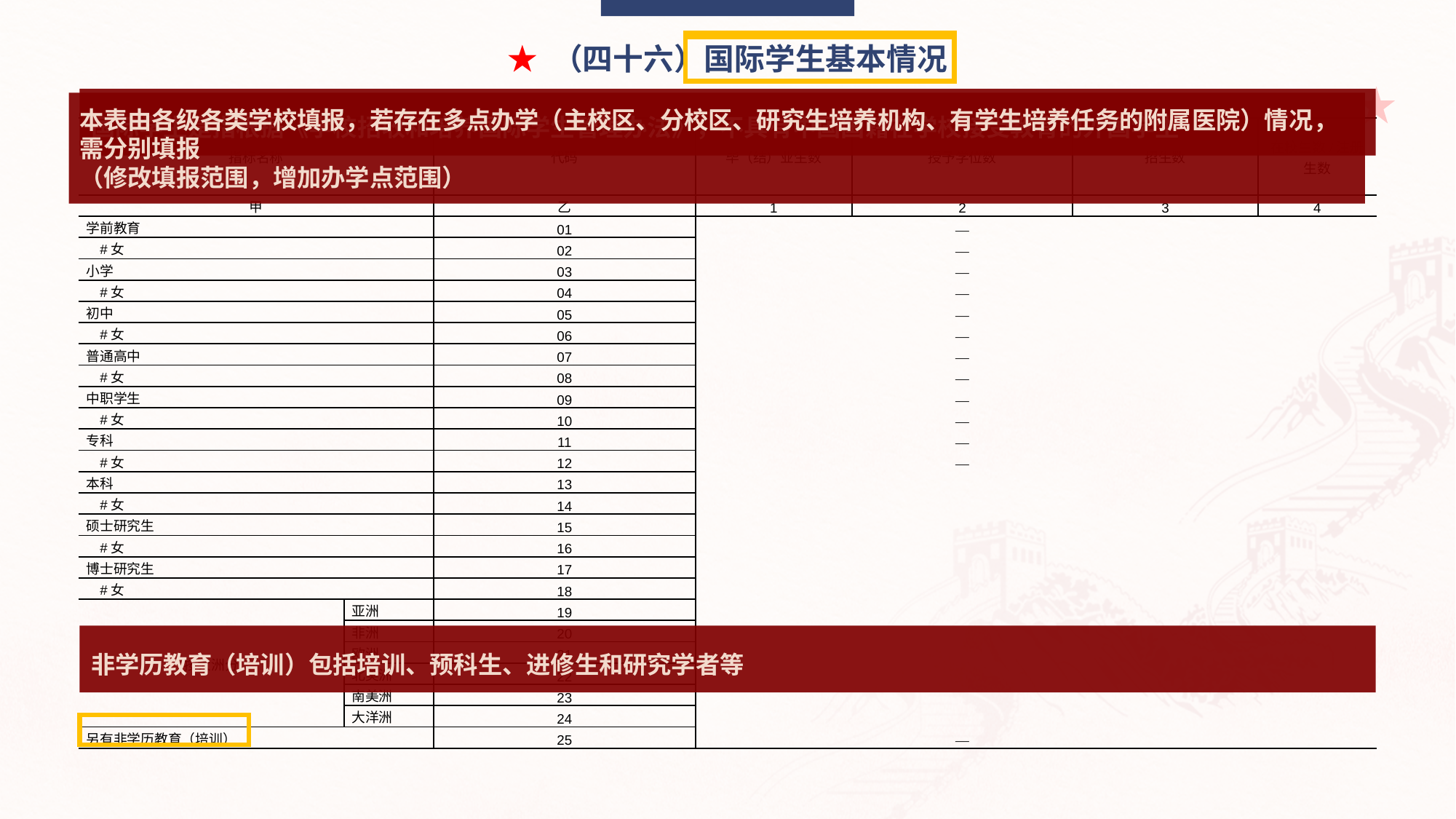

国际学生是指根据《学校招收和培养国际学生管理办法》，不具有中国国籍在学校接受教育的外国学生
★ （四十六）国际学生基本情况

本表由各级各类学校填报，若存在多点办学（主校区、分校区、研究生培养机构、有学生培养任务的附属医院）情况，需分别填报
（修改填报范围，增加办学点范围）
| 指标名称 |  | 代码 | 毕（结）业生数 | 授予学位数 | 招生数 | 在校生数/注册生数 |
| --- | --- | --- | --- | --- | --- | --- |
| 甲 |  | 乙 | 1 | 2 | 3 | 4 |
| 学前教育 |  | 01 |  | — |  |  |
| #女 |  | 02 |  | — |  |  |
| 小学 |  | 03 |  | — |  |  |
| #女 |  | 04 |  | — |  |  |
| 初中 |  | 05 |  | — |  |  |
| #女 |  | 06 |  | — |  |  |
| 普通高中 |  | 07 |  | — |  |  |
| #女 |  | 08 |  | — |  |  |
| 中职学生 |  | 09 |  | — |  |  |
| #女 |  | 10 |  | — |  |  |
| 专科 |  | 11 |  | — |  |  |
| #女 |  | 12 |  | — |  |  |
| 本科 |  | 13 |  |  |  |  |
| #女 |  | 14 |  |  |  |  |
| 硕士研究生 |  | 15 |  |  |  |  |
| #女 |  | 16 |  |  |  |  |
| 博士研究生 |  | 17 |  |  |  |  |
| #女 |  | 18 |  |  |  |  |
| 按大洲分 | 亚洲 | 19 |  |  |  |  |
|  | 非洲 | 20 |  |  |  |  |
|  | 欧洲 | 21 |  |  |  |  |
|  | 北美洲 | 22 |  |  |  |  |
|  | 南美洲 | 23 |  |  |  |  |
|  | 大洋洲 | 24 |  |  |  |  |
| 另有非学历教育（培训） |  | 25 |  | — |  |  |

非学历教育（培训）包括培训、预科生、进修生和研究学者等